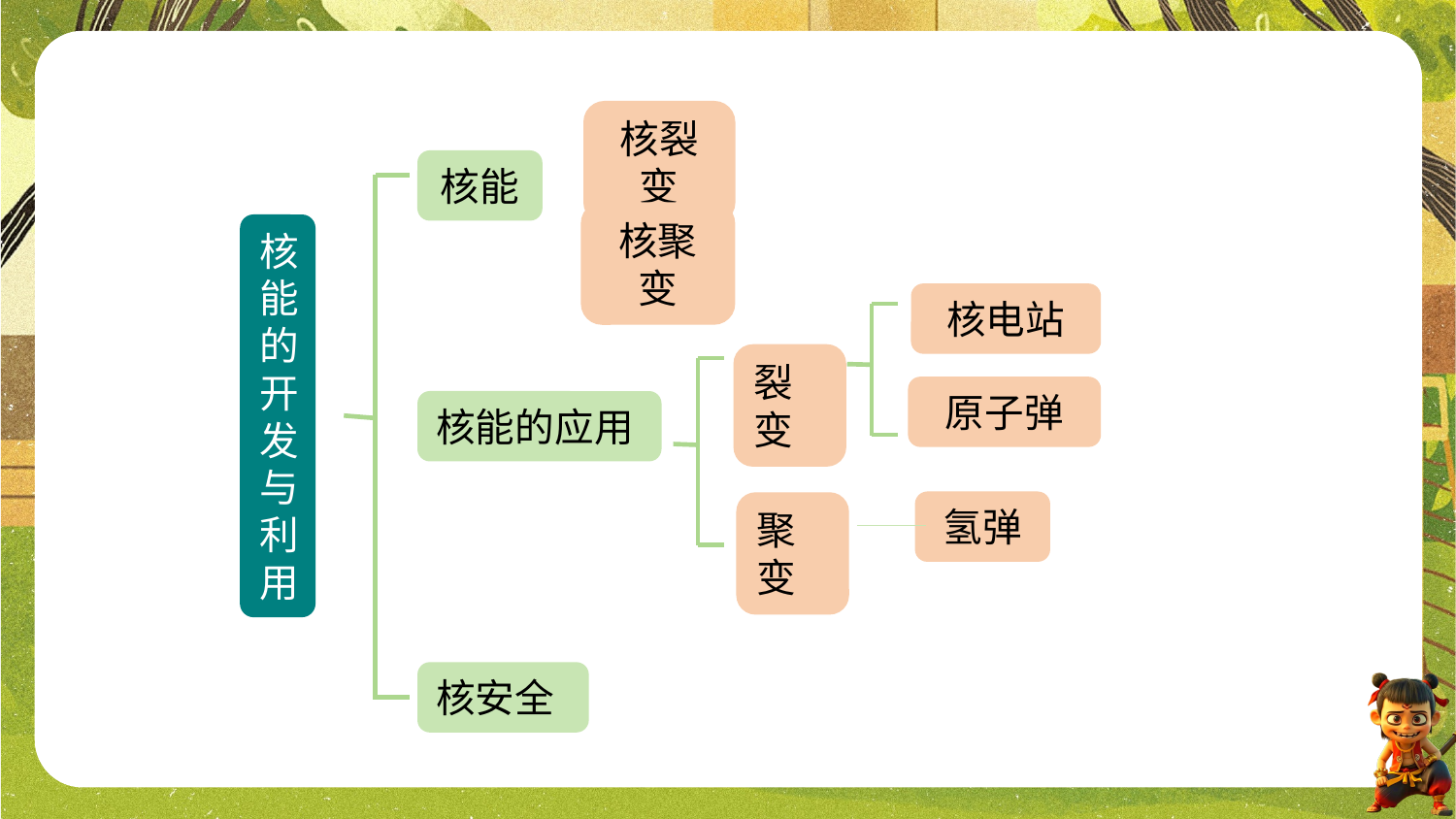

核裂变
核能
核聚变
核能的开发与利用
核电站
裂变
原子弹
核能的应用
氢弹
聚变
核安全